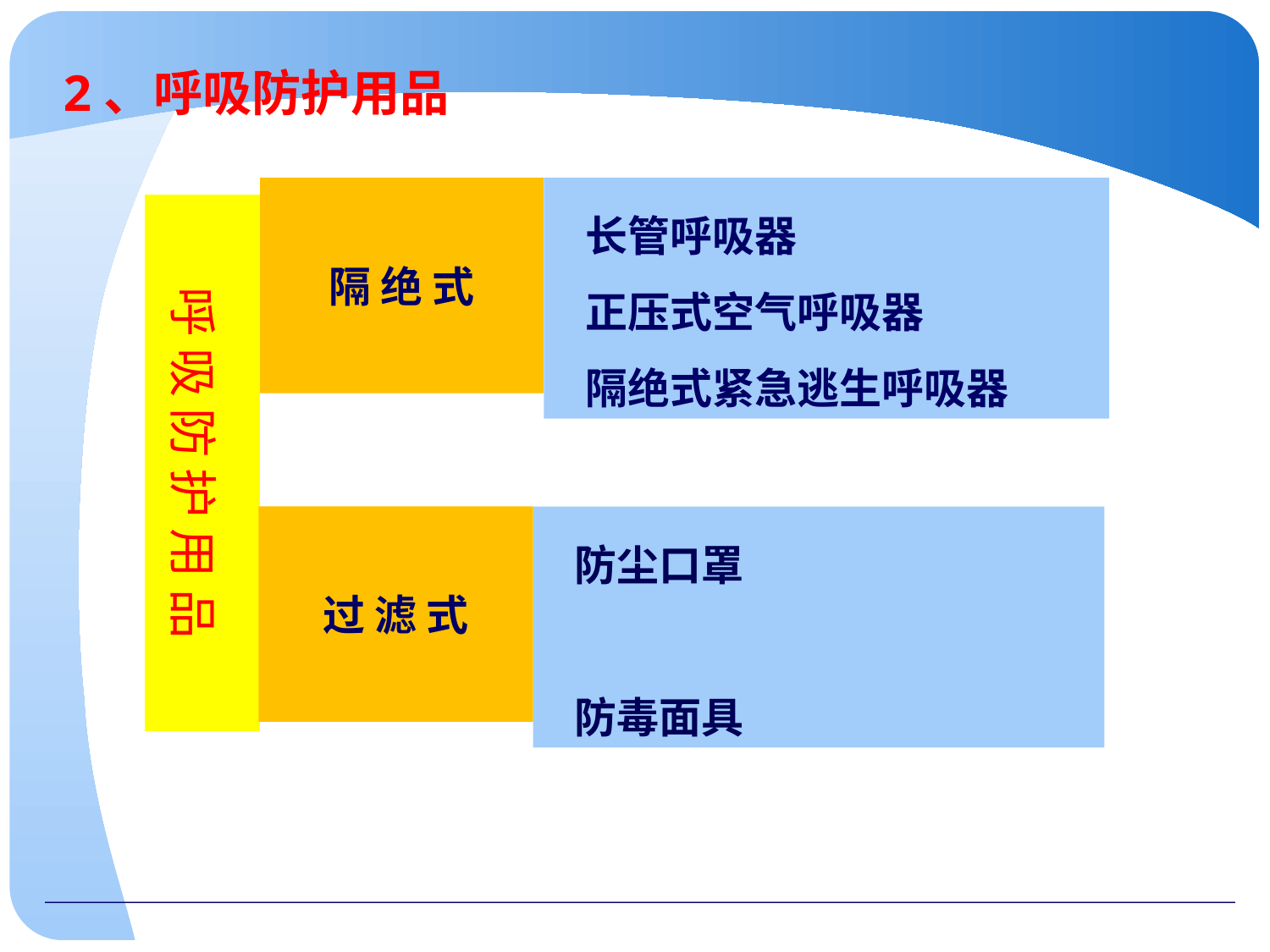

# 2、呼吸防护用品

隔 绝 式

  长管呼吸器
  正压式空气呼吸器
  隔绝式紧急逃生呼吸器
呼 吸 防 护 用 品

过 滤 式

  防尘口罩

  防毒面具